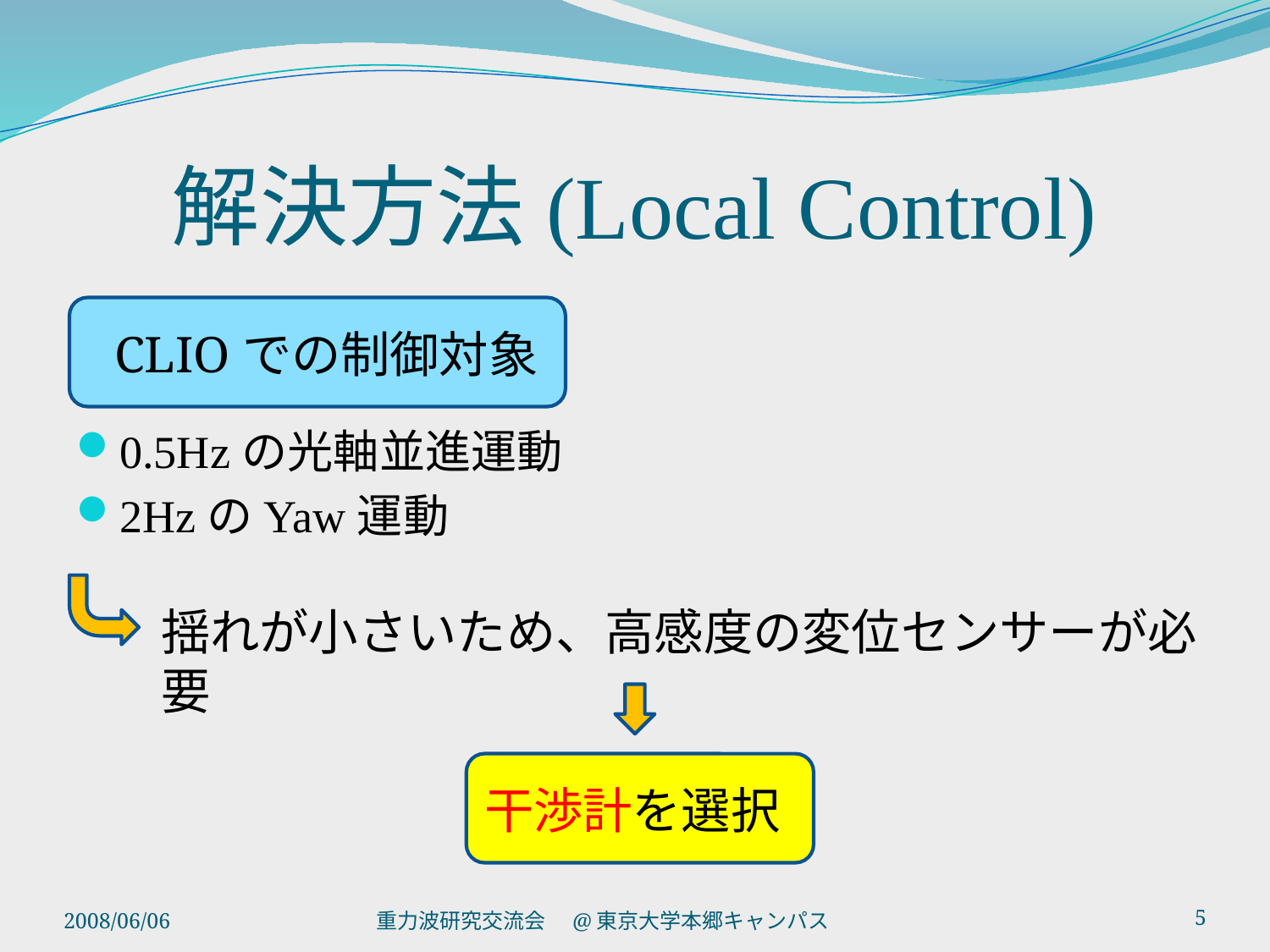

# 解決方法(Local Control)

CLIOでの制御対象
0.5Hzの光軸並進運動
2HzのYaw運動

揺れが小さいため、高感度の変位センサーが必要

干渉計を選択
2008/06/06
重力波研究交流会　@東京大学本郷キャンパス
5